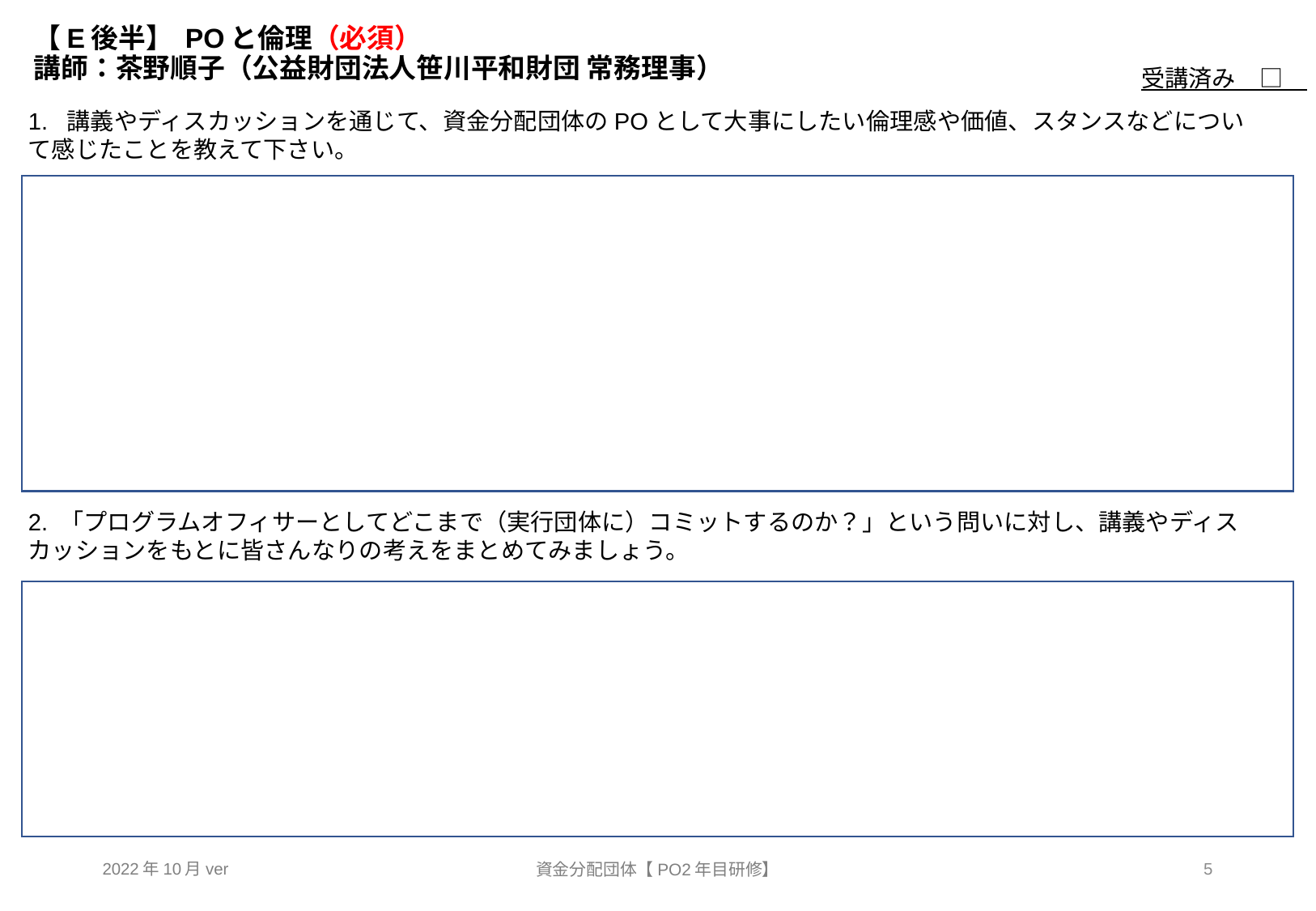

# 【E後半】 POと倫理（必須） 講師：茶野順子（公益財団法人笹川平和財団 常務理事）
受講済み　□
1.  講義やディスカッションを通じて、資金分配団体のPOとして大事にしたい倫理感や価値、スタンスなどについて感じたことを教えて下さい。

2. 「プログラムオフィサーとしてどこまで（実行団体に）コミットするのか？」という問いに対し、講義やディスカッションをもとに皆さんなりの考えをまとめてみましょう。

2022年10月ver
資金分配団体【PO2年目研修】
5